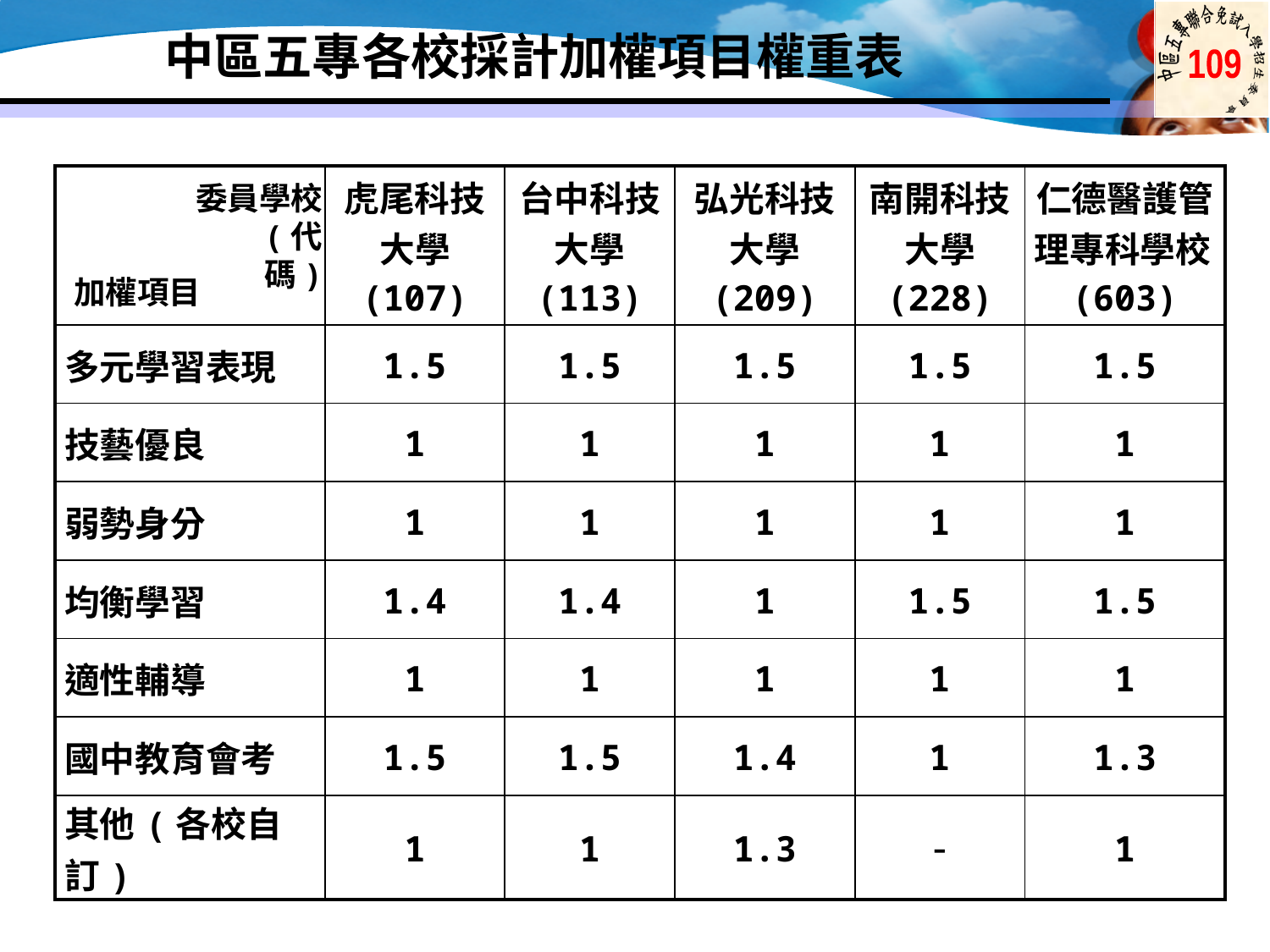

# 中區五專各校採計加權項目權重表
|  | 虎尾科技大學 (107) | 台中科技大學 (113) | 弘光科技大學 (209) | 南開科技大學 (228) | 仁德醫護管理專科學校(603) |
| --- | --- | --- | --- | --- | --- |
| 多元學習表現 | 1.5 | 1.5 | 1.5 | 1.5 | 1.5 |
| 技藝優良 | 1 | 1 | 1 | 1 | 1 |
| 弱勢身分 | 1 | 1 | 1 | 1 | 1 |
| 均衡學習 | 1.4 | 1.4 | 1 | 1.5 | 1.5 |
| 適性輔導 | 1 | 1 | 1 | 1 | 1 |
| 國中教育會考 | 1.5 | 1.5 | 1.4 | 1 | 1.3 |
| 其他(各校自訂) | 1 | 1 | 1.3 | - | 1 |
委員學校
  (代碼)
加權項目